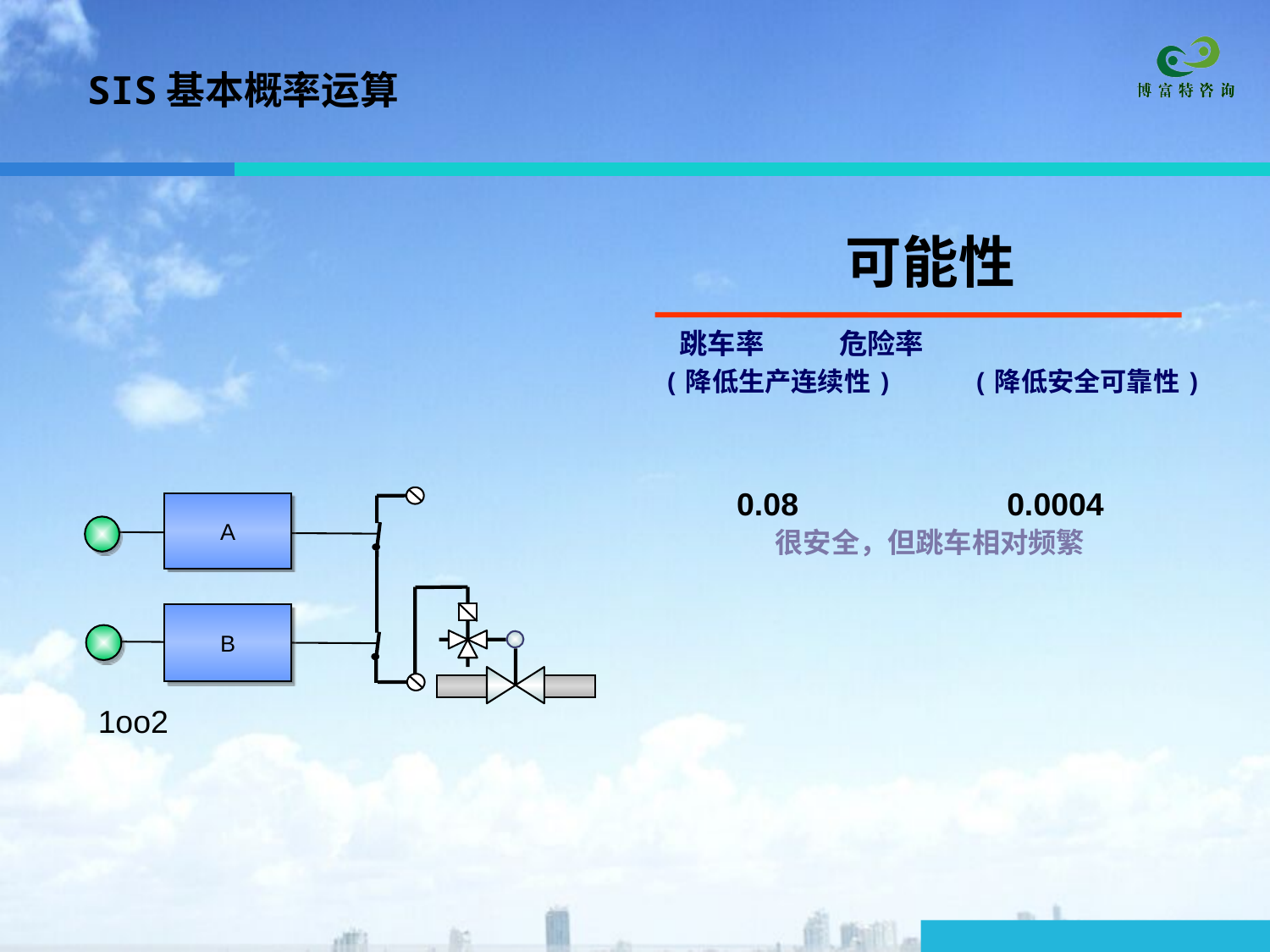

SIS基本概率运算
可能性

    跳车率	    危险率
 (降低生产连续性)     (降低安全可靠性)

0.08
0.0004

A

B

很安全，但跳车相对频繁
1oo2